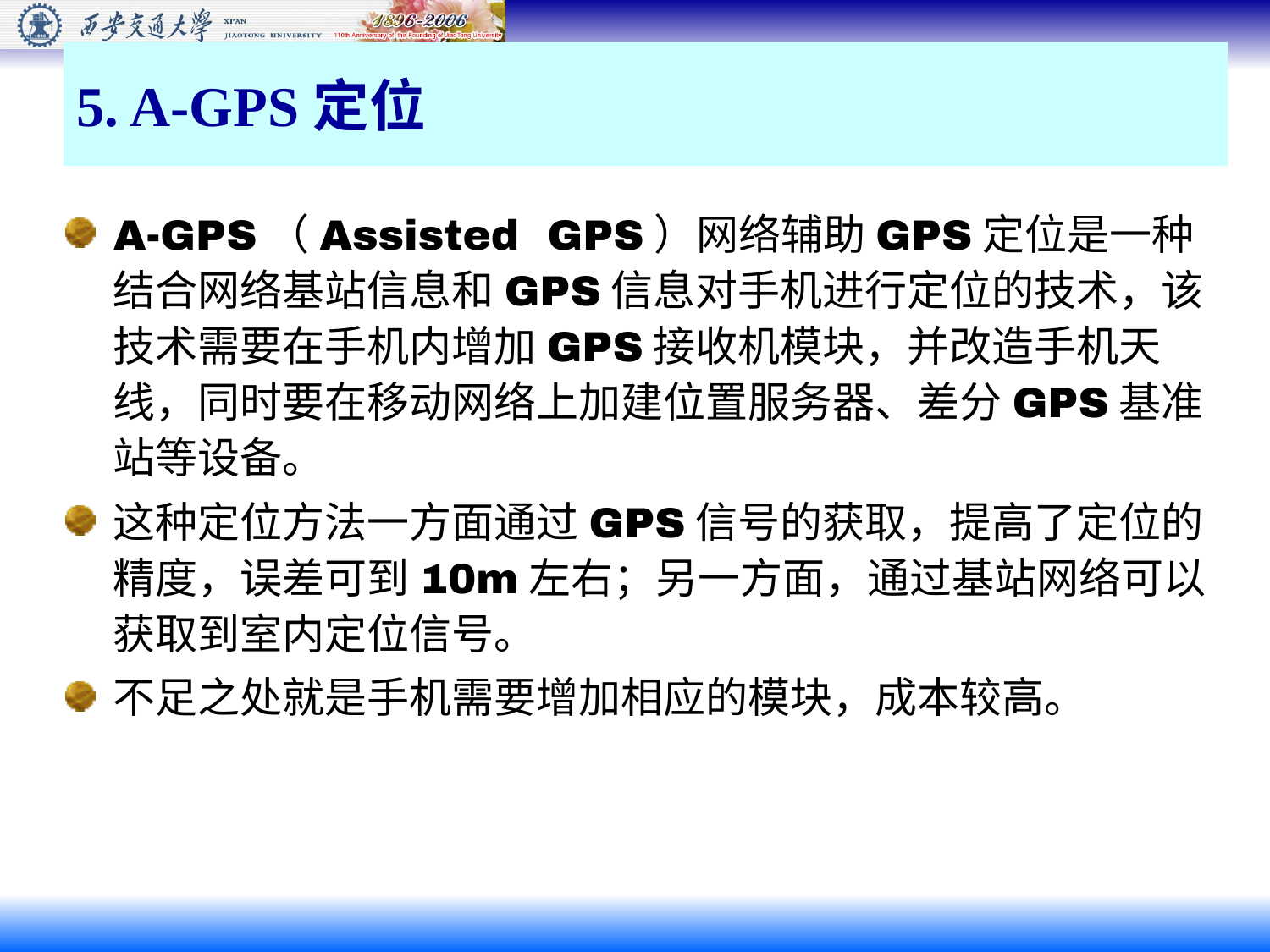

# 5. A-GPS定位
A-GPS（Assisted  GPS）网络辅助GPS定位是一种结合网络基站信息和GPS信息对手机进行定位的技术，该技术需要在手机内增加GPS接收机模块，并改造手机天线，同时要在移动网络上加建位置服务器、差分GPS基准站等设备。
这种定位方法一方面通过GPS信号的获取，提高了定位的精度，误差可到10m左右；另一方面，通过基站网络可以获取到室内定位信号。
不足之处就是手机需要增加相应的模块，成本较高。